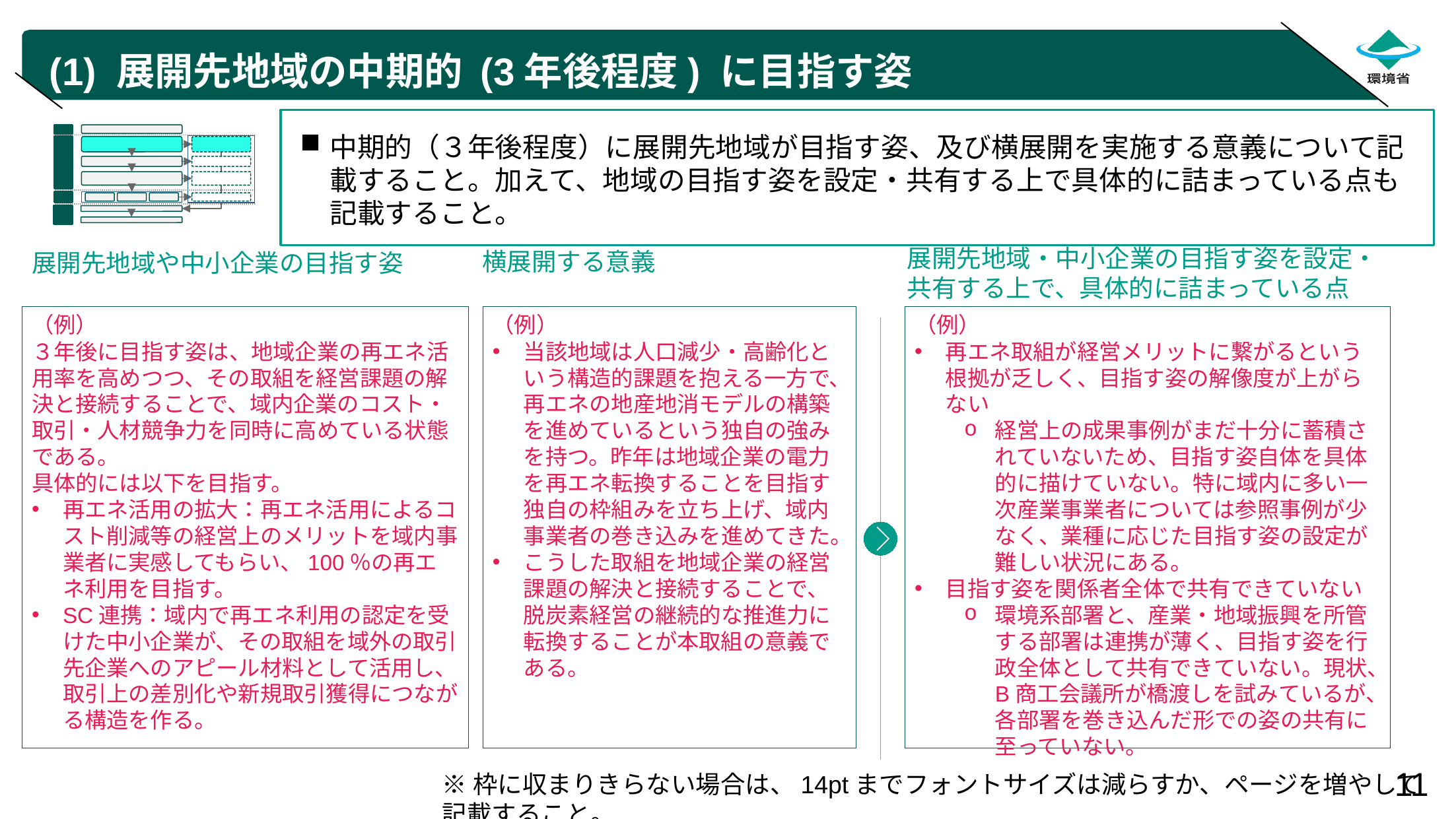

# (1) 展開先地域の中期的 (3年後程度) に目指す姿
中期的（３年後程度）に展開先地域が目指す姿、及び横展開を実施する意義について記載すること。加えて、地域の目指す姿を設定・共有する上で具体的に詰まっている点も記載すること。

展開先地域・中小企業の目指す姿を設定・共有する上で、具体的に詰まっている点
横展開する意義
展開先地域や中小企業の目指す姿
（例）
３年後に目指す姿は、地域企業の再エネ活用率を高めつつ、その取組を経営課題の解決と接続することで、域内企業のコスト・取引・人材競争力を同時に高めている状態である。
具体的には以下を目指す。
再エネ活用の拡大：再エネ活用によるコスト削減等の経営上のメリットを域内事業者に実感してもらい、100％の再エネ利用を目指す。
SC連携：域内で再エネ利用の認定を受けた中小企業が、その取組を域外の取引先企業へのアピール材料として活用し、取引上の差別化や新規取引獲得につながる構造を作る。
（例）
当該地域は人口減少・高齢化という構造的課題を抱える一方で、再エネの地産地消モデルの構築を進めているという独自の強みを持つ。昨年は地域企業の電力を再エネ転換することを目指す独自の枠組みを立ち上げ、域内事業者の巻き込みを進めてきた。
こうした取組を地域企業の経営課題の解決と接続することで、脱炭素経営の継続的な推進力に転換することが本取組の意義である。
（例）
再エネ取組が経営メリットに繋がるという根拠が乏しく、目指す姿の解像度が上がらない
経営上の成果事例がまだ十分に蓄積されていないため、目指す姿自体を具体的に描けていない。特に域内に多い一次産業事業者については参照事例が少なく、業種に応じた目指す姿の設定が難しい状況にある。
目指す姿を関係者全体で共有できていない
環境系部署と、産業・地域振興を所管する部署は連携が薄く、目指す姿を行政全体として共有できていない。現状、B商工会議所が橋渡しを試みているが、各部署を巻き込んだ形での姿の共有に至っていない。

※枠に収まりきらない場合は、14ptまでフォントサイズは減らすか、ページを増やして記載すること。